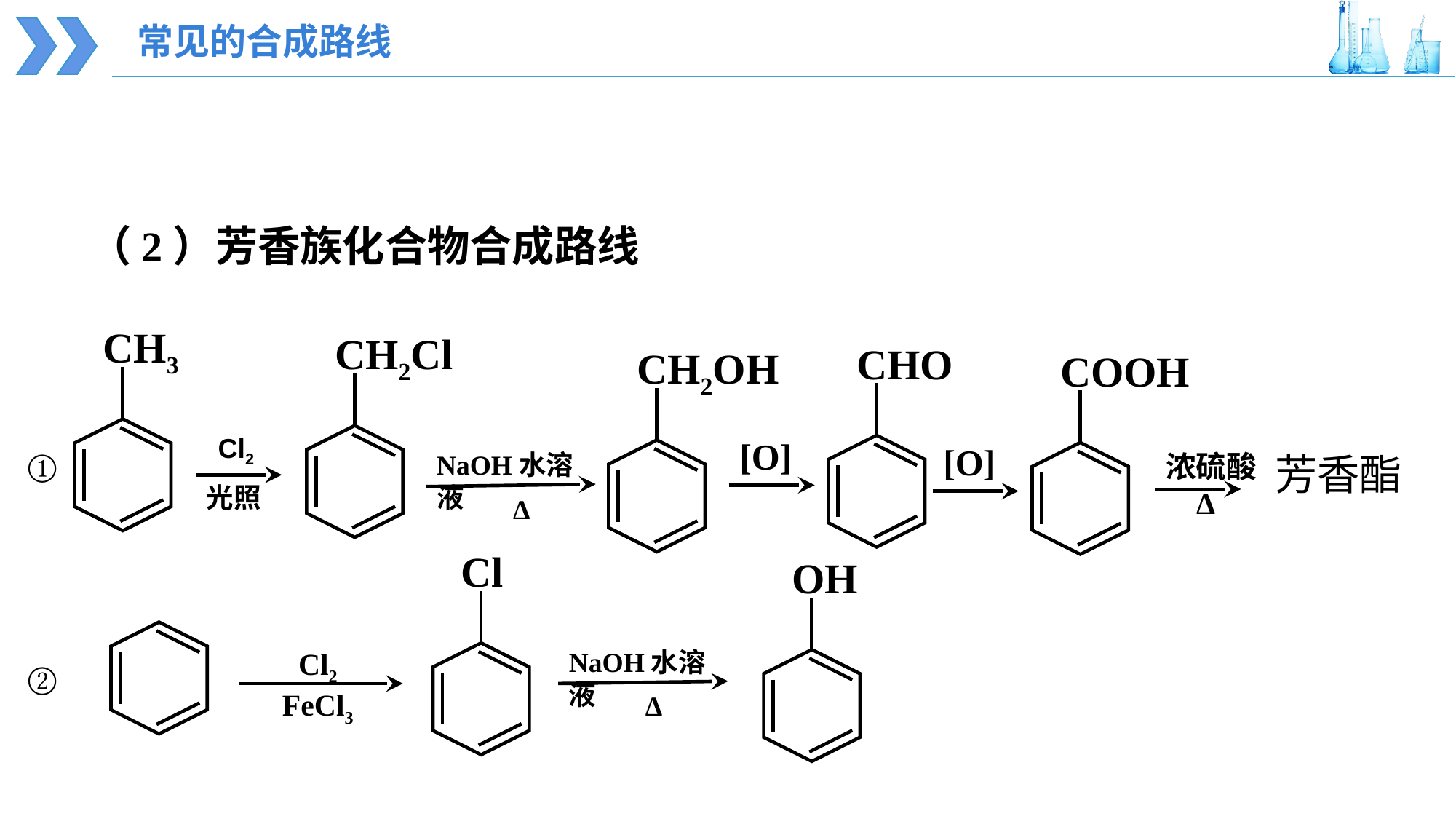

常见的合成路线
（2）芳香族化合物合成路线
CH3

CH2Cl

CHO

CH2OH

COOH

Cl2
光照
[O]
①
[O]
NaOH水溶液
Δ
浓硫酸
    Δ
芳香酯
Cl

OH

Cl2
FeCl3
NaOH水溶液
Δ
②